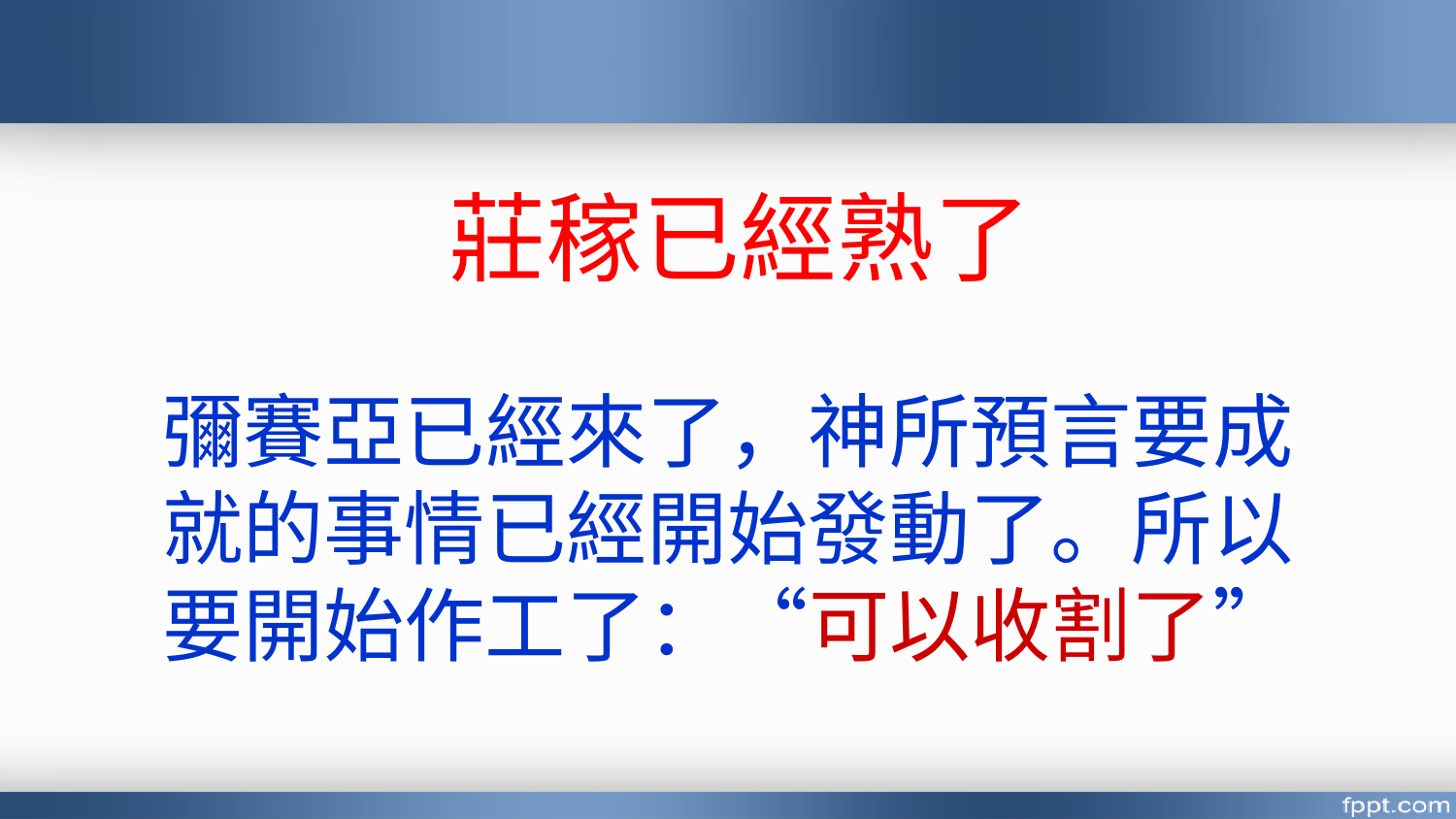

# 莊稼已經熟了
彌賽亞已經來了，神所預言要成就的事情已經開始發動了。所以要開始作工了：“可以收割了”